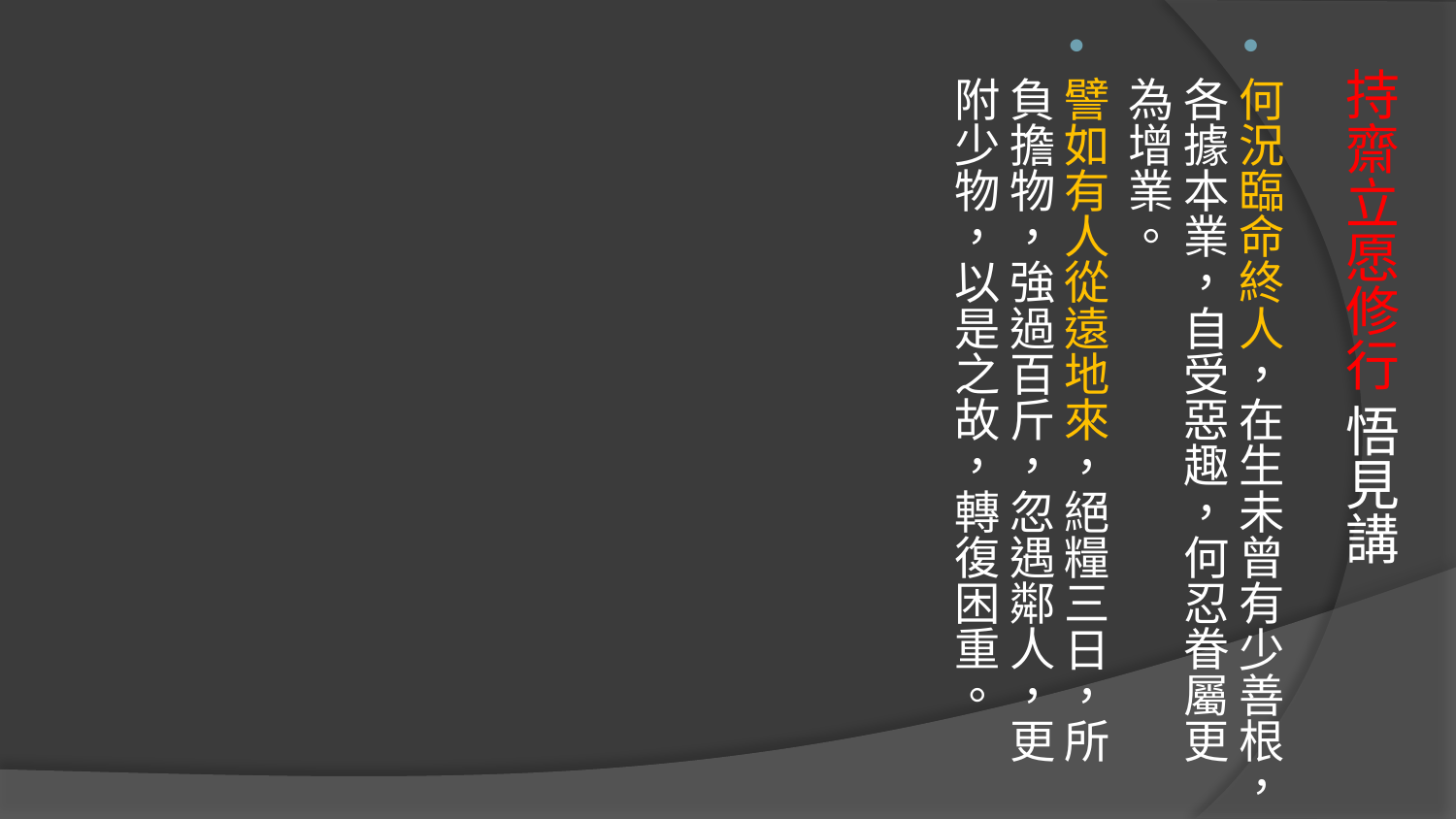

何況臨命終人，在生未曾有少善根，各據本業，自受惡趣，何忍眷屬更為增業。
譬如有人從遠地來，絕糧三日，所負擔物，強過百斤，忽遇鄰人，更附少物，以是之故，轉復困重。

# 持齋立愿修行 悟見講